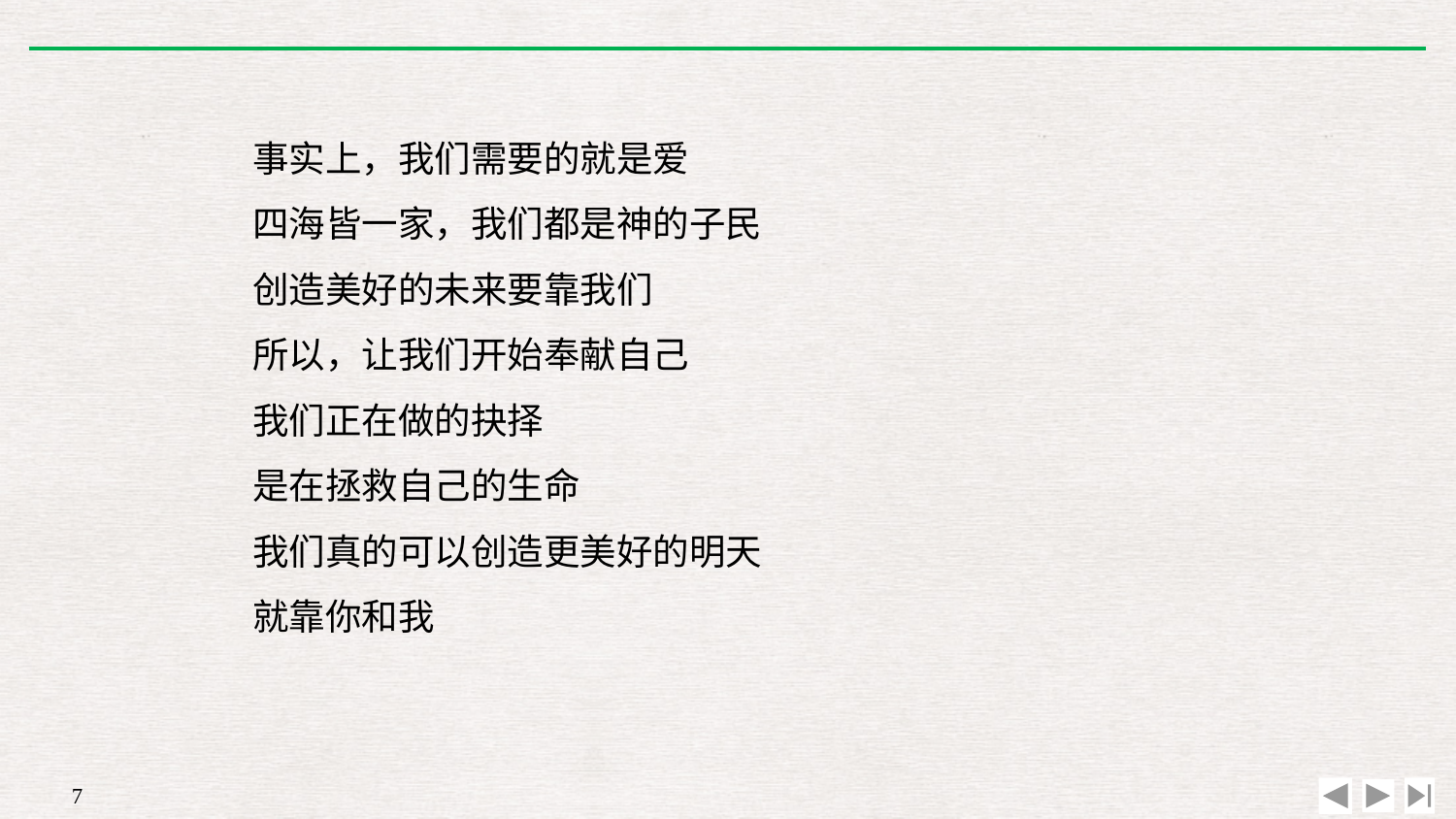

事实上，我们需要的就是爱
四海皆一家，我们都是神的子民
创造美好的未来要靠我们
所以，让我们开始奉献自己
我们正在做的抉择
是在拯救自己的生命
我们真的可以创造更美好的明天
就靠你和我